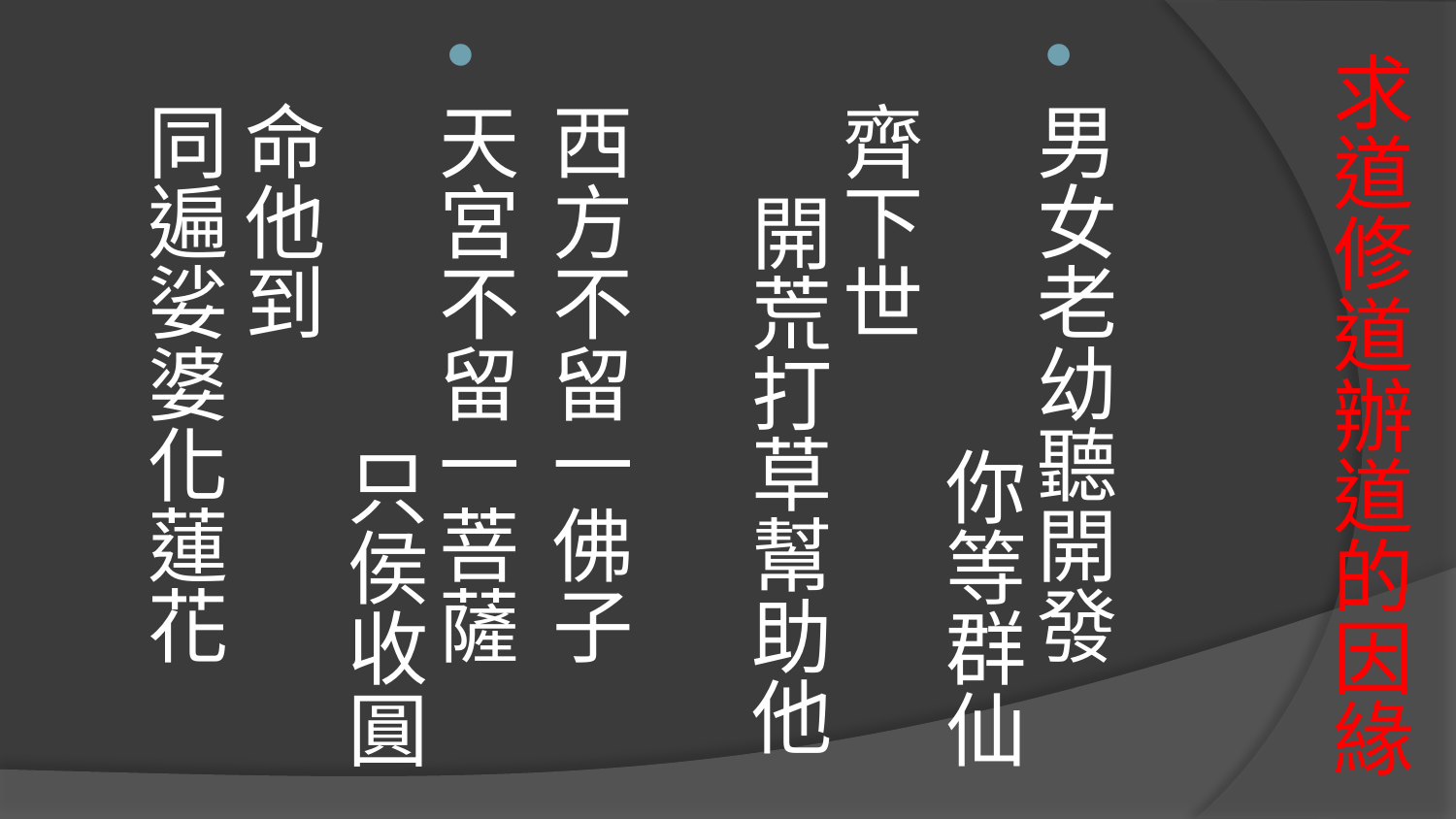

男女老幼聽開發                          你等群仙齊下世                              開荒打草幫助他                                    西方不留一佛子
天宮不留一菩薩                          只侯收圓命他到                         同遍娑婆化蓮花

# 求道修道辦道的因緣